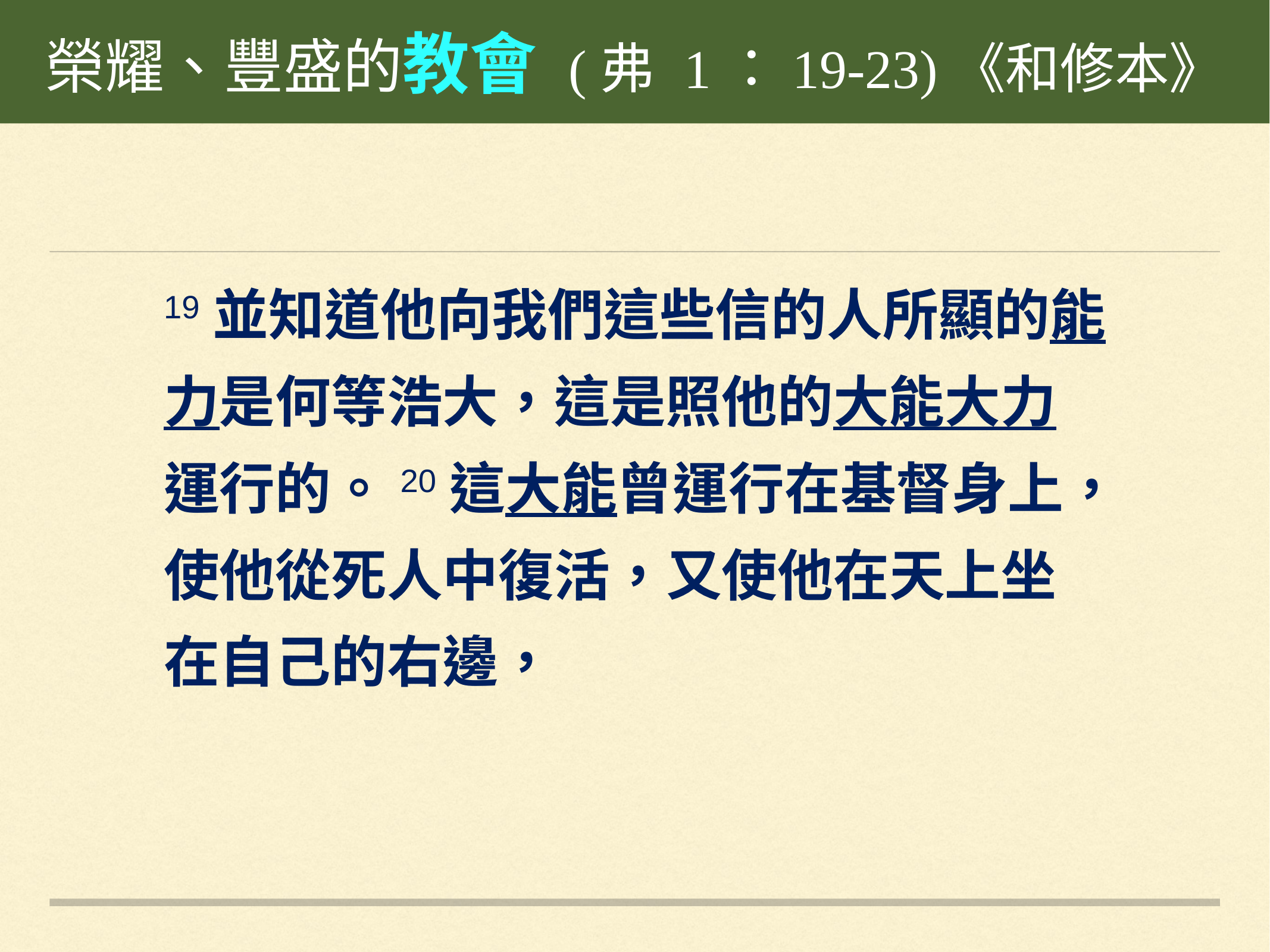

榮耀、豐盛的教會 (弗 1：19-23)《和修本》
19並知道他向我們這些信的人所顯的能力是何等浩大，這是照他的大能大力運行的。20這大能曾運行在基督身上，使他從死人中復活，又使他在天上坐在自己的右邊，